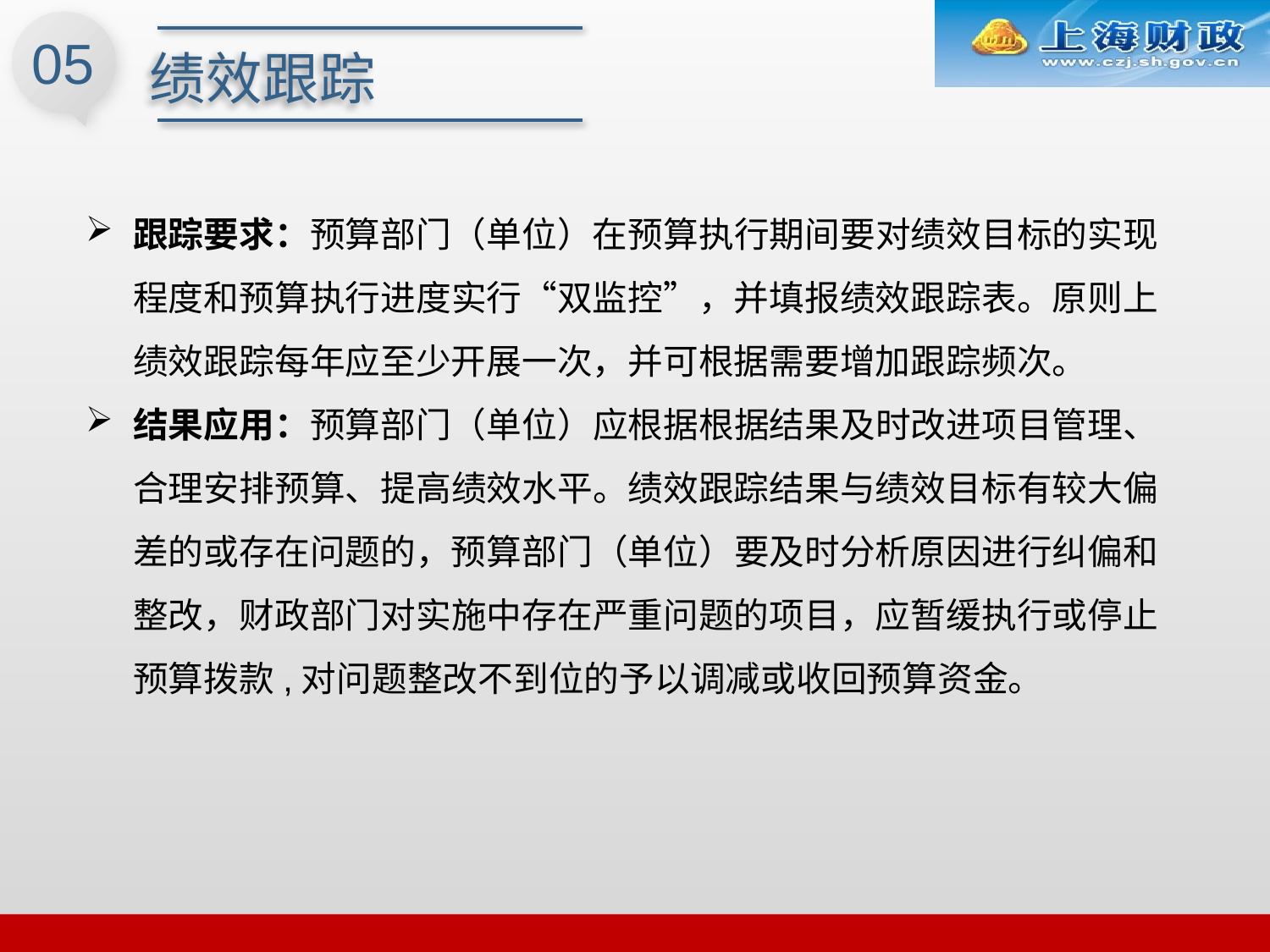

05
绩效跟踪
跟踪要求：预算部门（单位）在预算执行期间要对绩效目标的实现程度和预算执行进度实行“双监控”，并填报绩效跟踪表。原则上绩效跟踪每年应至少开展一次，并可根据需要增加跟踪频次。
结果应用：预算部门（单位）应根据根据结果及时改进项目管理、合理安排预算、提高绩效水平。绩效跟踪结果与绩效目标有较大偏差的或存在问题的，预算部门（单位）要及时分析原因进行纠偏和整改，财政部门对实施中存在严重问题的项目，应暂缓执行或停止预算拨款,对问题整改不到位的予以调减或收回预算资金。